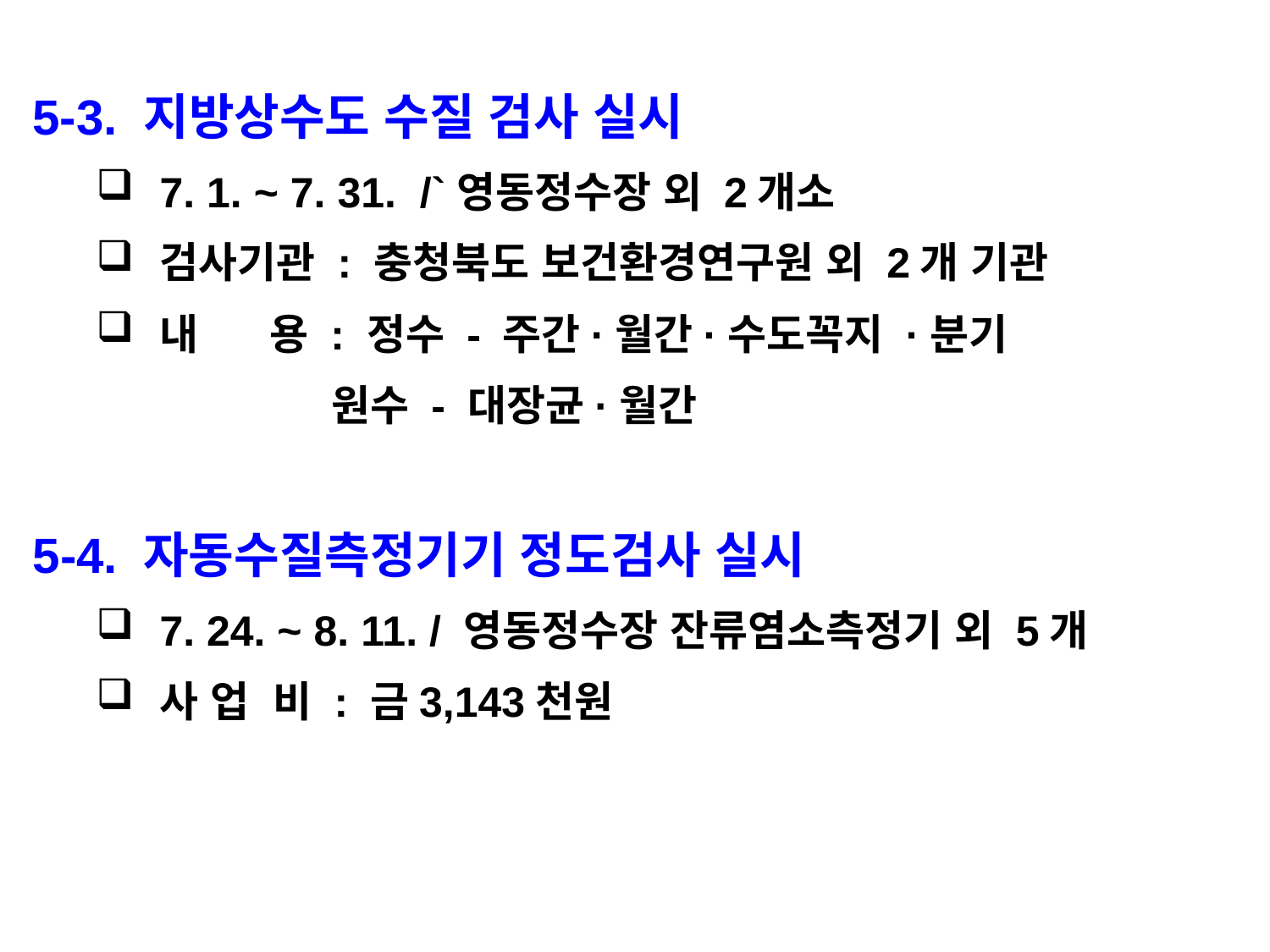

5-3. 지방상수도 수질 검사 실시
7. 1. ~ 7. 31.  /`영동정수장 외 2개소
검사기관 : 충청북도 보건환경연구원 외 2개 기관
내      용 : 정수 - 주간·월간·수도꼭지 ·분기
                   원수 - 대장균·월간
5-4. 자동수질측정기기 정도검사 실시
7. 24. ~ 8. 11. / 영동정수장 잔류염소측정기 외 5개
사 업  비 : 금3,143천원